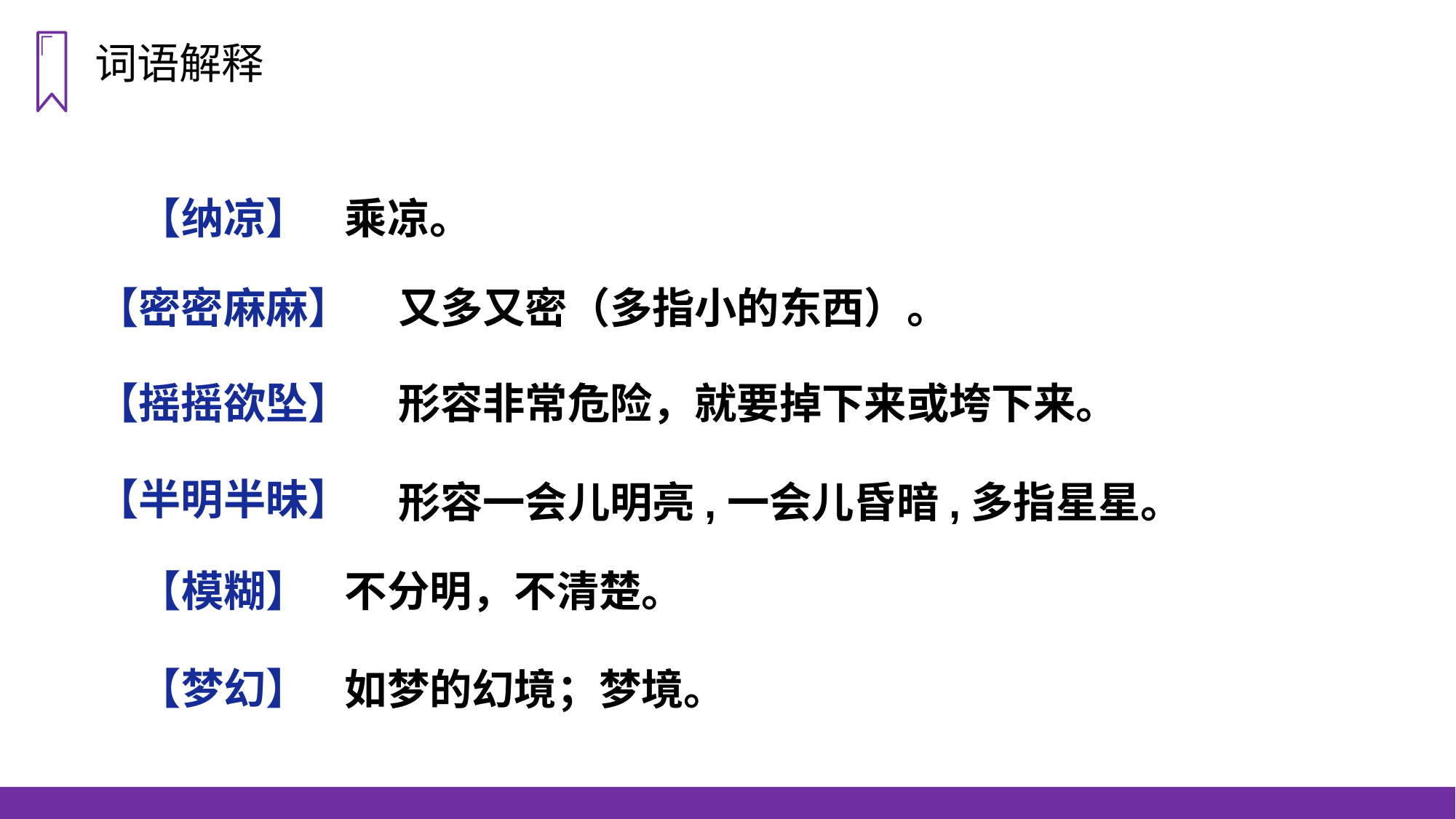

词语解释
【纳凉】
乘凉。
【密密麻麻】
又多又密（多指小的东西）。
【摇摇欲坠】
形容非常危险，就要掉下来或垮下来。
【半明半昧】
形容一会儿明亮,一会儿昏暗,多指星星。
【模糊】
不分明，不清楚。
【梦幻】
如梦的幻境；梦境。